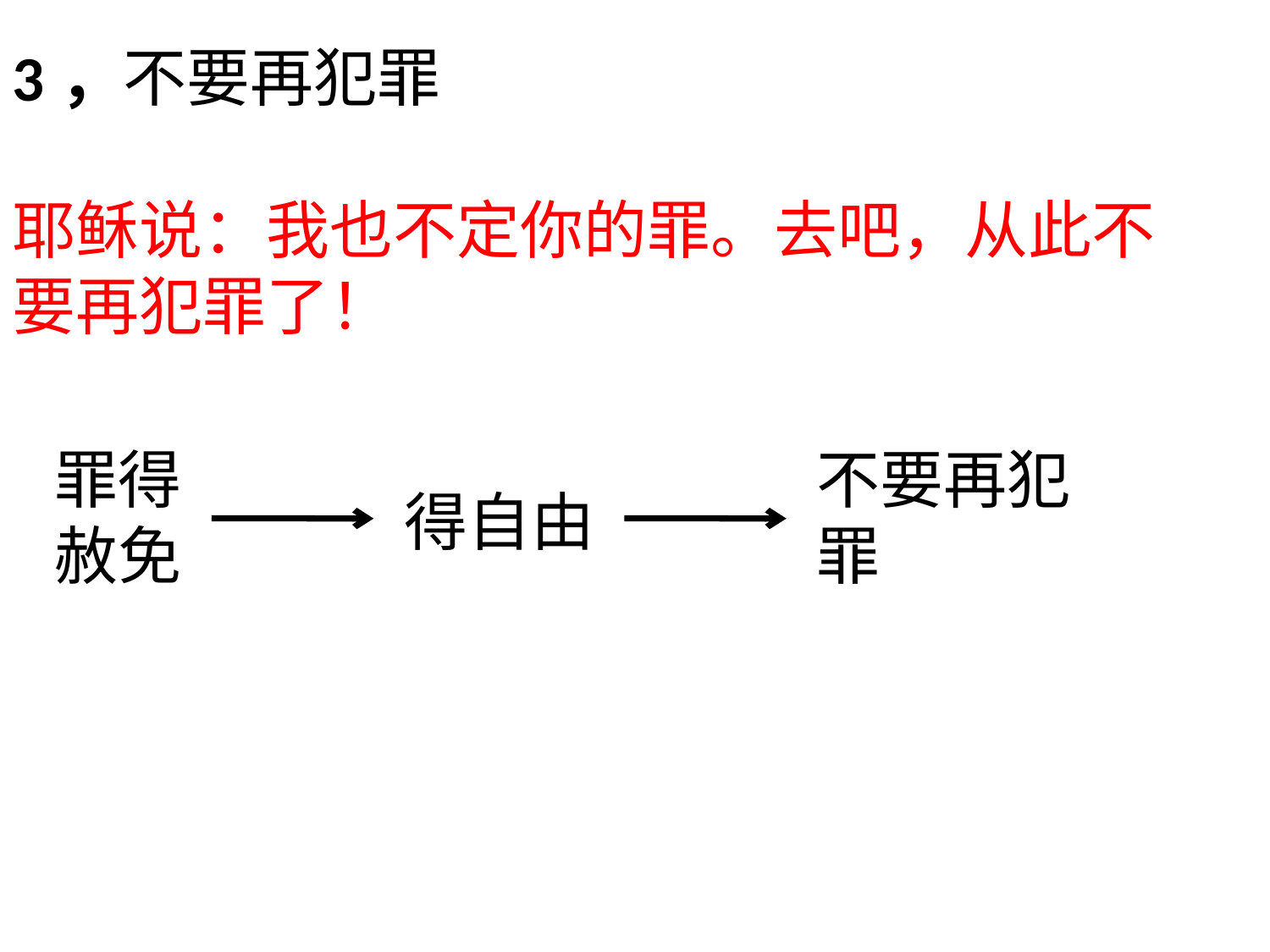

3，不要再犯罪

耶稣说：我也不定你的罪。去吧，从此不要再犯罪了！

罪得赦免
不要再犯罪
得自由